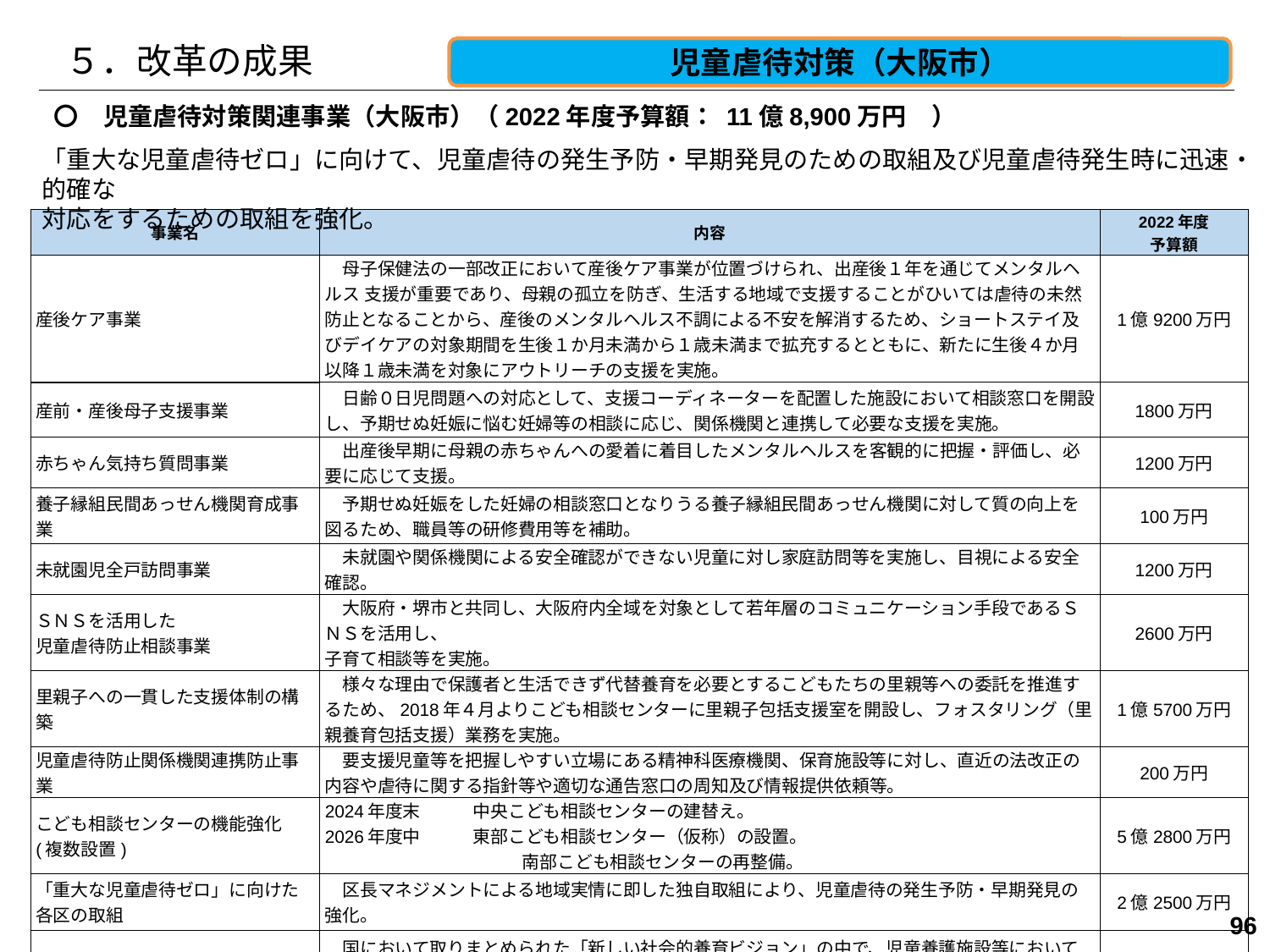

５．改革の成果
児童虐待対策（大阪市）
〇　児童虐待対策関連事業（大阪市）（2022年度予算額： 11億8,900万円　）
「重大な児童虐待ゼロ」に向けて、児童虐待の発生予防・早期発見のための取組及び児童虐待発生時に迅速・的確な
対応をするための取組を強化。

| 事業名 | 内容 | 2022年度 予算額 |
| --- | --- | --- |
| 産後ケア事業 | 母子保健法の一部改正において産後ケア事業が位置づけられ、出産後１年を通じてメンタルヘルス 支援が重要であり、母親の孤立を防ぎ、生活する地域で支援することがひいては虐待の未然防止となることから、産後のメンタルヘルス不調による不安を解消するため、ショートステイ及びデイケアの対象期間を生後１か月未満から１歳未満まで拡充するとともに、新たに生後４か月以降１歳未満を対象にアウトリーチの支援を実施。 | 1億9200万円 |
| 産前・産後母子支援事業 | 日齢０日児問題への対応として、支援コーディネーターを配置した施設において相談窓口を開設し、予期せぬ妊娠に悩む妊婦等の相談に応じ、関係機関と連携して必要な支援を実施。 | 1800万円 |
| 赤ちゃん気持ち質問事業 | 出産後早期に母親の赤ちゃんへの愛着に着目したメンタルヘルスを客観的に把握・評価し、必要に応じて支援。 | 1200万円 |
| 養子縁組民間あっせん機関育成事業 | 予期せぬ妊娠をした妊婦の相談窓口となりうる養子縁組民間あっせん機関に対して質の向上を図るため、職員等の研修費用等を補助。 | 100万円 |
| 未就園児全戸訪問事業 | 未就園や関係機関による安全確認ができない児童に対し家庭訪問等を実施し、目視による安全確認。 | 1200万円 |
| ＳＮＳを活用した 児童虐待防止相談事業 | 大阪府・堺市と共同し、大阪府内全域を対象として若年層のコミュニケーション手段であるＳＮＳを活用し、 子育て相談等を実施。 | 2600万円 |
| 里親子への一貫した支援体制の構築 | 様々な理由で保護者と生活できず代替養育を必要とするこどもたちの里親等への委託を推進するため、2018年４月よりこども相談センターに里親子包括支援室を開設し、フォスタリング（里親養育包括支援）業務を実施。 | 1億5700万円 |
| 児童虐待防止関係機関連携防止事業 | 要支援児童等を把握しやすい立場にある精神科医療機関、保育施設等に対し、直近の法改正の内容や虐待に関する指針等や適切な通告窓口の周知及び情報提供依頼等。 | 200万円 |
| こども相談センターの機能強化 (複数設置) | 2024年度末　　　中央こども相談センターの建替え。 2026年度中　　　東部こども相談センター（仮称）の設置。 　　　　　　　　　　　 南部こども相談センターの再整備。 | 5億2800万円 |
| 「重大な児童虐待ゼロ」に向けた 各区の取組 | 区長マネジメントによる地域実情に即した独自取組により、児童虐待の発生予防・早期発見の強化。 | 2億2500万円 |
| 弘済のぞみ・みらい園建替え整備事業 | 国において取りまとめられた「新しい社会的養育ビジョン」の中で、児童養護施設等においては概ね10年以内を目途に小規模・地域分散化等を図ることが示されており、本市においても、当該ビジョン等を踏まえ策定した「大阪市社会的養育推進計画」に基づき、2029年度末までに施設の小規模かつ地域分散化を図る必要があることから、現地建替えを実施。 | 1600万円 |
96